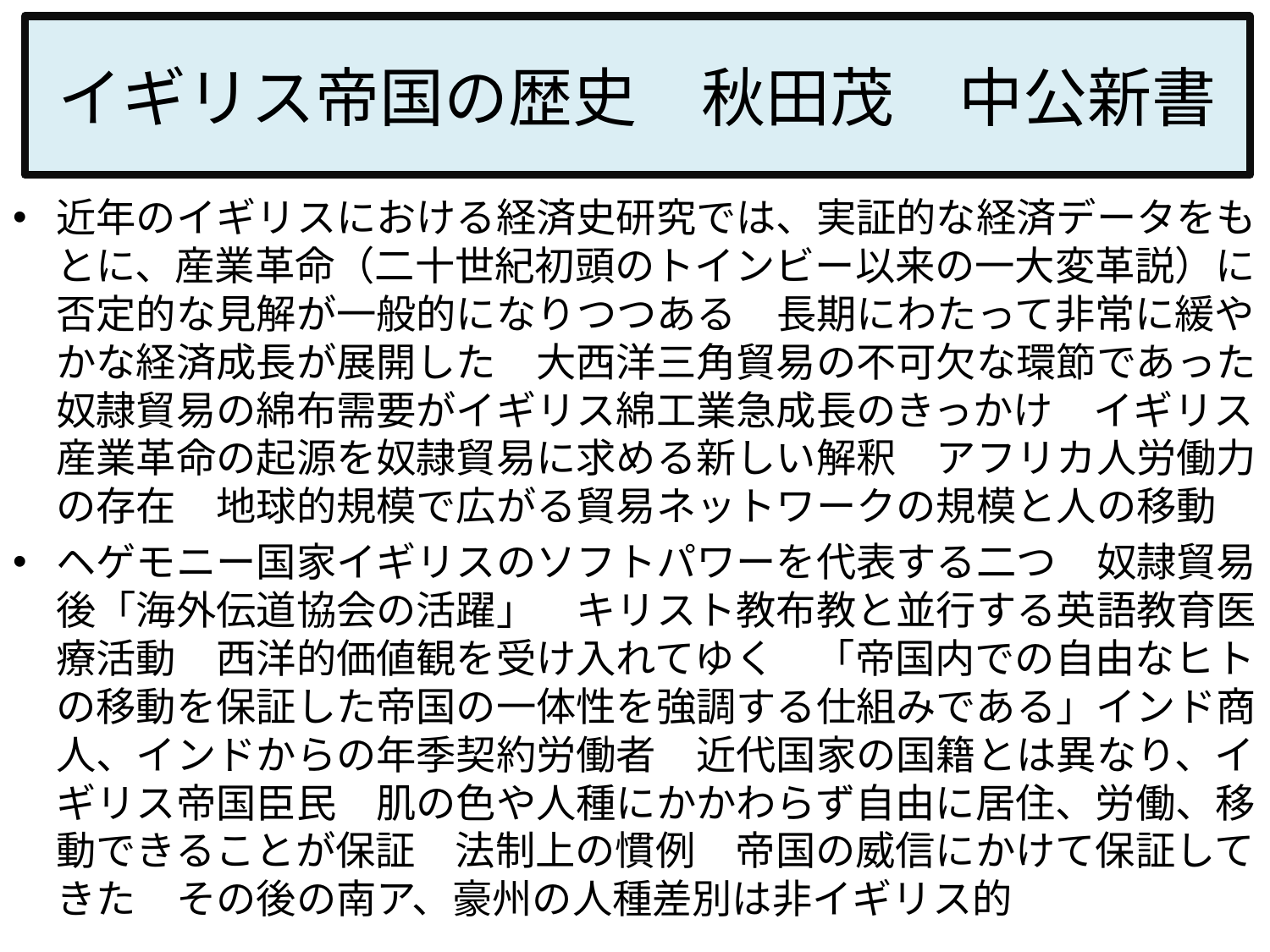

# イギリス帝国の歴史　秋田茂　中公新書
近年のイギリスにおける経済史研究では、実証的な経済データをもとに、産業革命（二十世紀初頭のトインビー以来の一大変革説）に否定的な見解が一般的になりつつある　長期にわたって非常に緩やかな経済成長が展開した　大西洋三角貿易の不可欠な環節であった奴隷貿易の綿布需要がイギリス綿工業急成長のきっかけ　イギリス産業革命の起源を奴隷貿易に求める新しい解釈　アフリカ人労働力の存在　地球的規模で広がる貿易ネットワークの規模と人の移動
ヘゲモニー国家イギリスのソフトパワーを代表する二つ　奴隷貿易後「海外伝道協会の活躍」　キリスト教布教と並行する英語教育医療活動　西洋的価値観を受け入れてゆく　「帝国内での自由なヒトの移動を保証した帝国の一体性を強調する仕組みである」インド商人、インドからの年季契約労働者　近代国家の国籍とは異なり、イギリス帝国臣民　肌の色や人種にかかわらず自由に居住、労働、移動できることが保証　法制上の慣例　帝国の威信にかけて保証してきた　その後の南ア、豪州の人種差別は非イギリス的